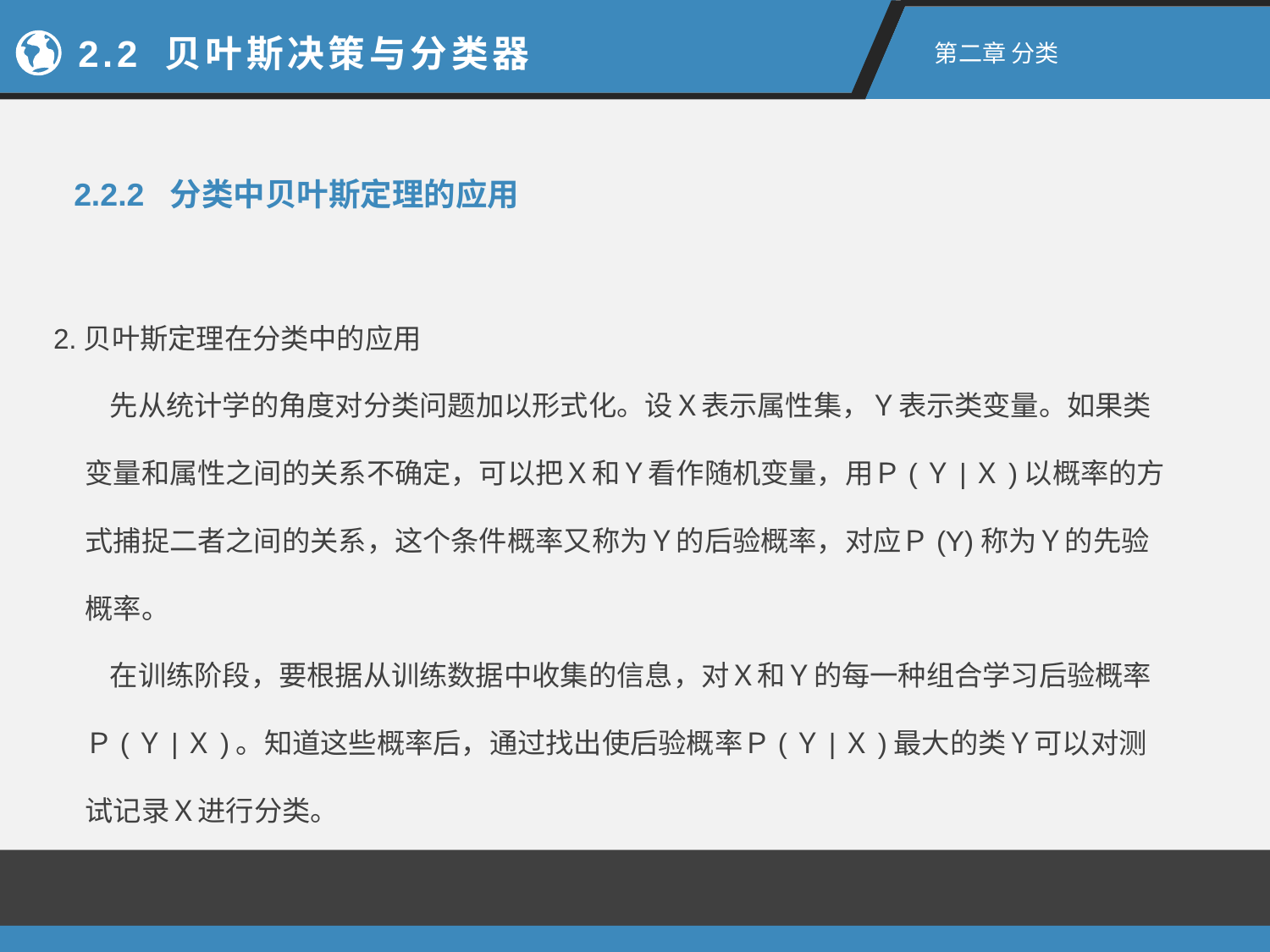

2.2 贝叶斯决策与分类器

第二章 分类
2.2.2  分类中贝叶斯定理的应用
2.贝叶斯定理在分类中的应用
先从统计学的角度对分类问题加以形式化。设Ｘ表示属性集，Ｙ表示类变量。如果类变量和属性之间的关系不确定，可以把Ｘ和Ｙ看作随机变量，用Ｐ(Ｙ|Ｘ)以概率的方式捕捉二者之间的关系，这个条件概率又称为Ｙ的后验概率，对应Ｐ(Y)称为Ｙ的先验概率。
在训练阶段，要根据从训练数据中收集的信息，对Ｘ和Ｙ的每一种组合学习后验概率Ｐ(Ｙ|Ｘ)。知道这些概率后，通过找出使后验概率Ｐ(Ｙ|Ｘ)最大的类Ｙ可以对测试记录Ｘ进行分类。